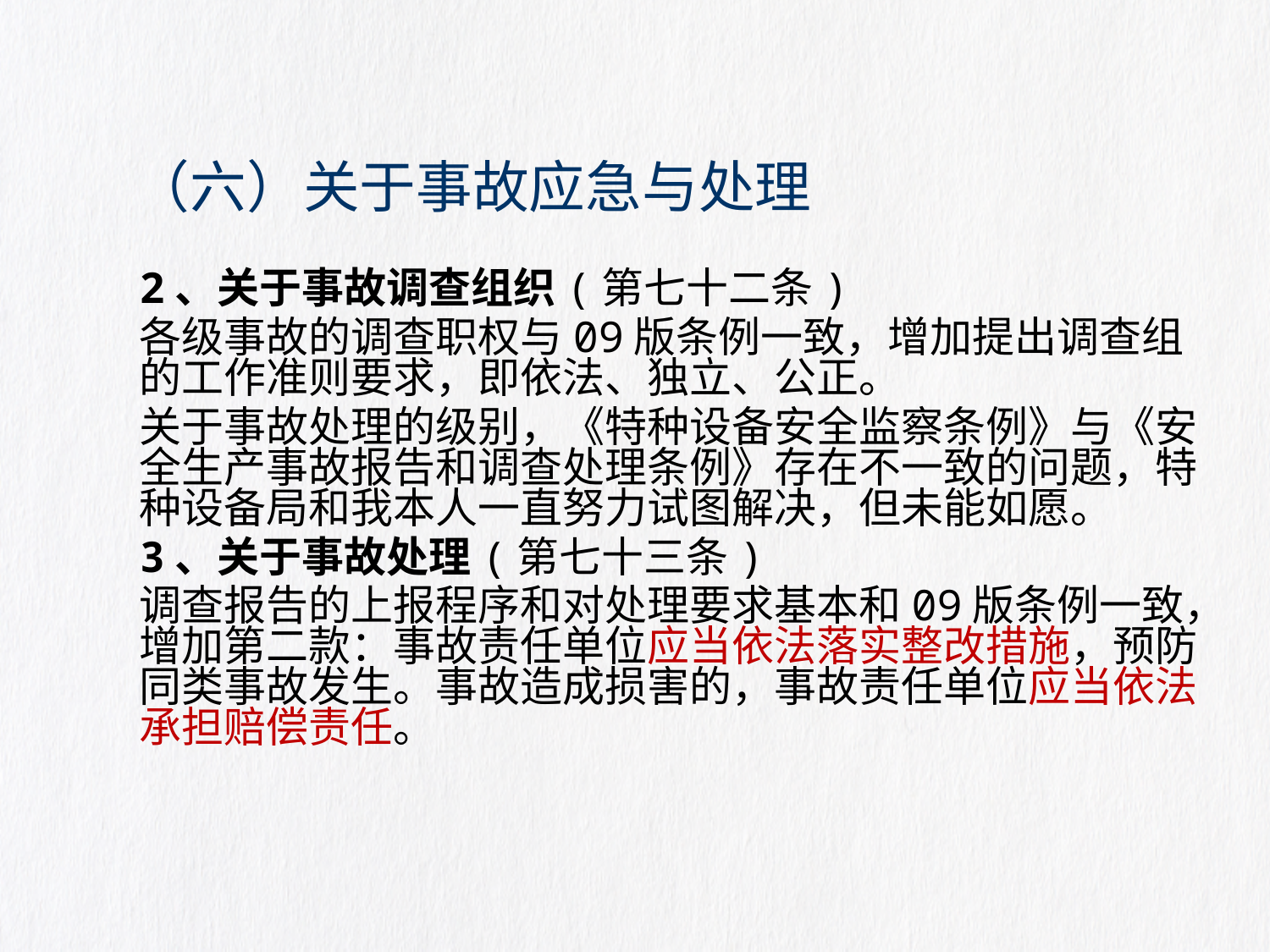

# （六）关于事故应急与处理
2、关于事故调查组织(第七十二条)
各级事故的调查职权与09版条例一致，增加提出调查组的工作准则要求，即依法、独立、公正。
关于事故处理的级别，《特种设备安全监察条例》与《安全生产事故报告和调查处理条例》存在不一致的问题，特种设备局和我本人一直努力试图解决，但未能如愿。
3、关于事故处理(第七十三条)
调查报告的上报程序和对处理要求基本和09版条例一致，增加第二款：事故责任单位应当依法落实整改措施，预防同类事故发生。事故造成损害的，事故责任单位应当依法承担赔偿责任。
56